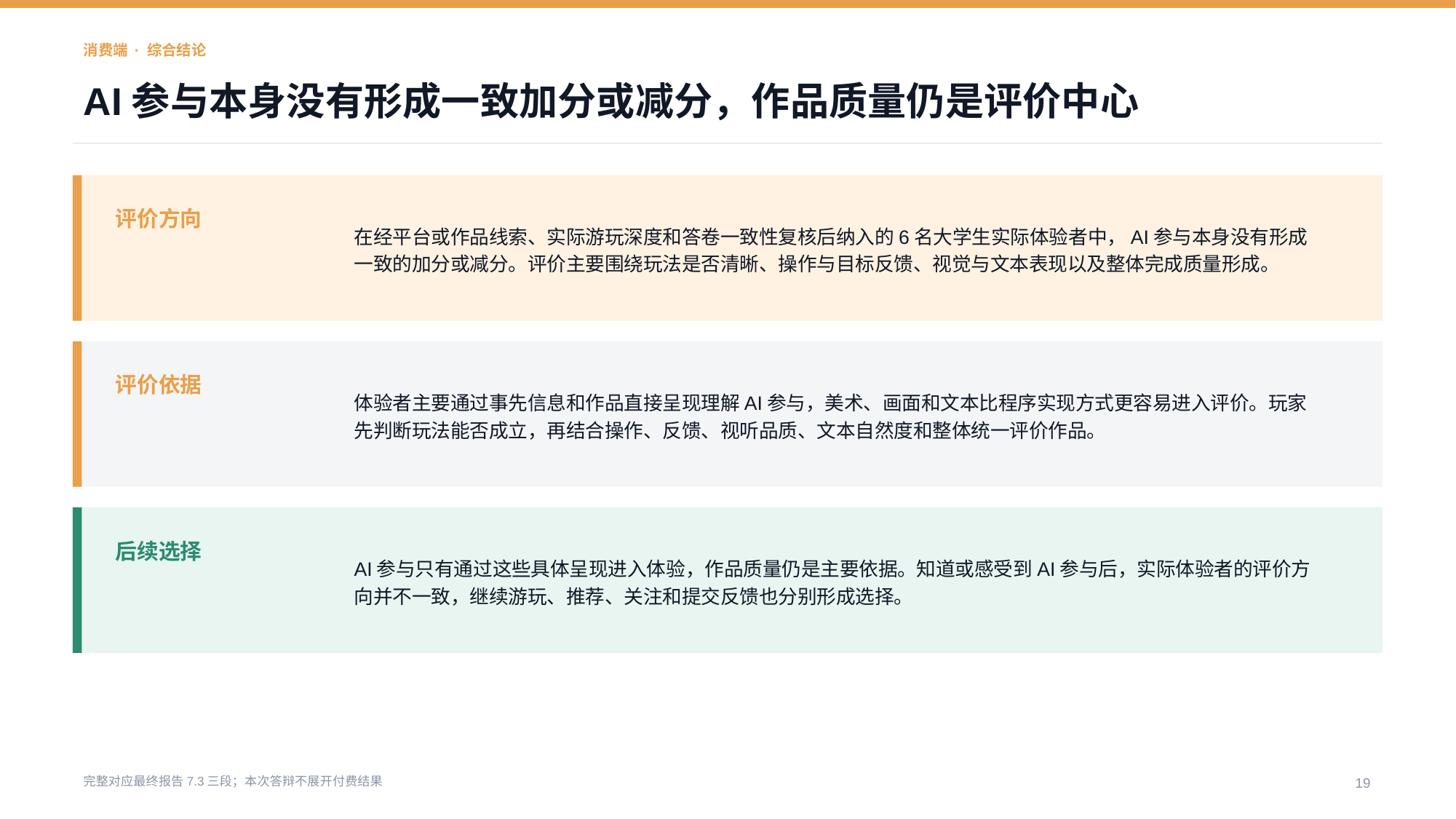

消费端 · 综合结论
AI参与本身没有形成一致加分或减分，作品质量仍是评价中心

在经平台或作品线索、实际游玩深度和答卷一致性复核后纳入的6名大学生实际体验者中，AI参与本身没有形成一致的加分或减分。评价主要围绕玩法是否清晰、操作与目标反馈、视觉与文本表现以及整体完成质量形成。
评价方向

体验者主要通过事先信息和作品直接呈现理解AI参与，美术、画面和文本比程序实现方式更容易进入评价。玩家先判断玩法能否成立，再结合操作、反馈、视听品质、文本自然度和整体统一评价作品。
评价依据

AI参与只有通过这些具体呈现进入体验，作品质量仍是主要依据。知道或感受到AI参与后，实际体验者的评价方向并不一致，继续游玩、推荐、关注和提交反馈也分别形成选择。
后续选择
完整对应最终报告7.3三段；本次答辩不展开付费结果
19